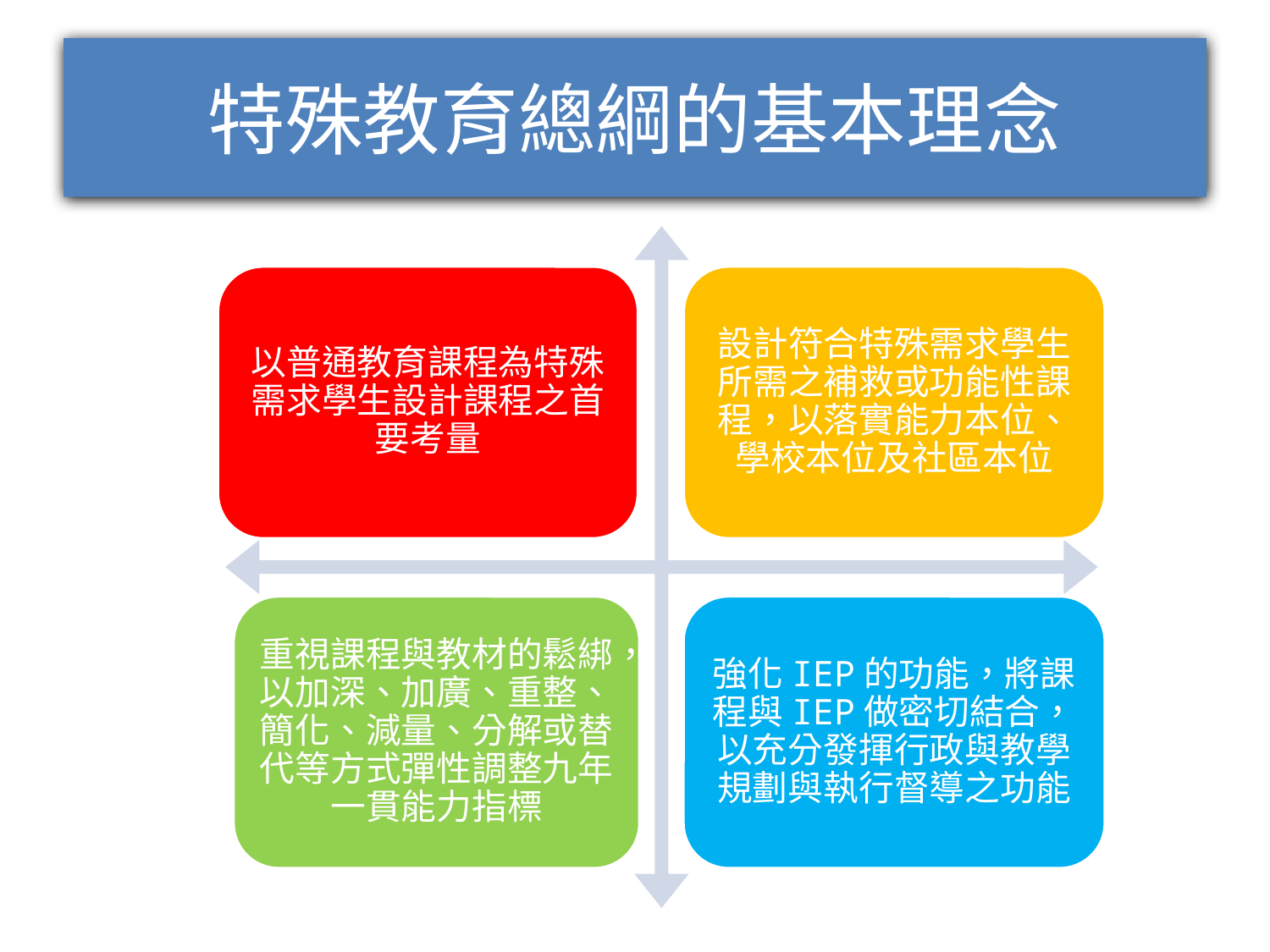

# 特殊教育總綱的基本理念
以普通教育課程為特殊需求學生設計課程之首要考量
設計符合特殊需求學生所需之補救或功能性課程，以落實能力本位、學校本位及社區本位
重視課程與教材的鬆綁，以加深、加廣、重整、簡化、減量、分解或替代等方式彈性調整九年一貫能力指標
強化IEP的功能，將課程與IEP做密切結合，以充分發揮行政與教學規劃與執行督導之功能